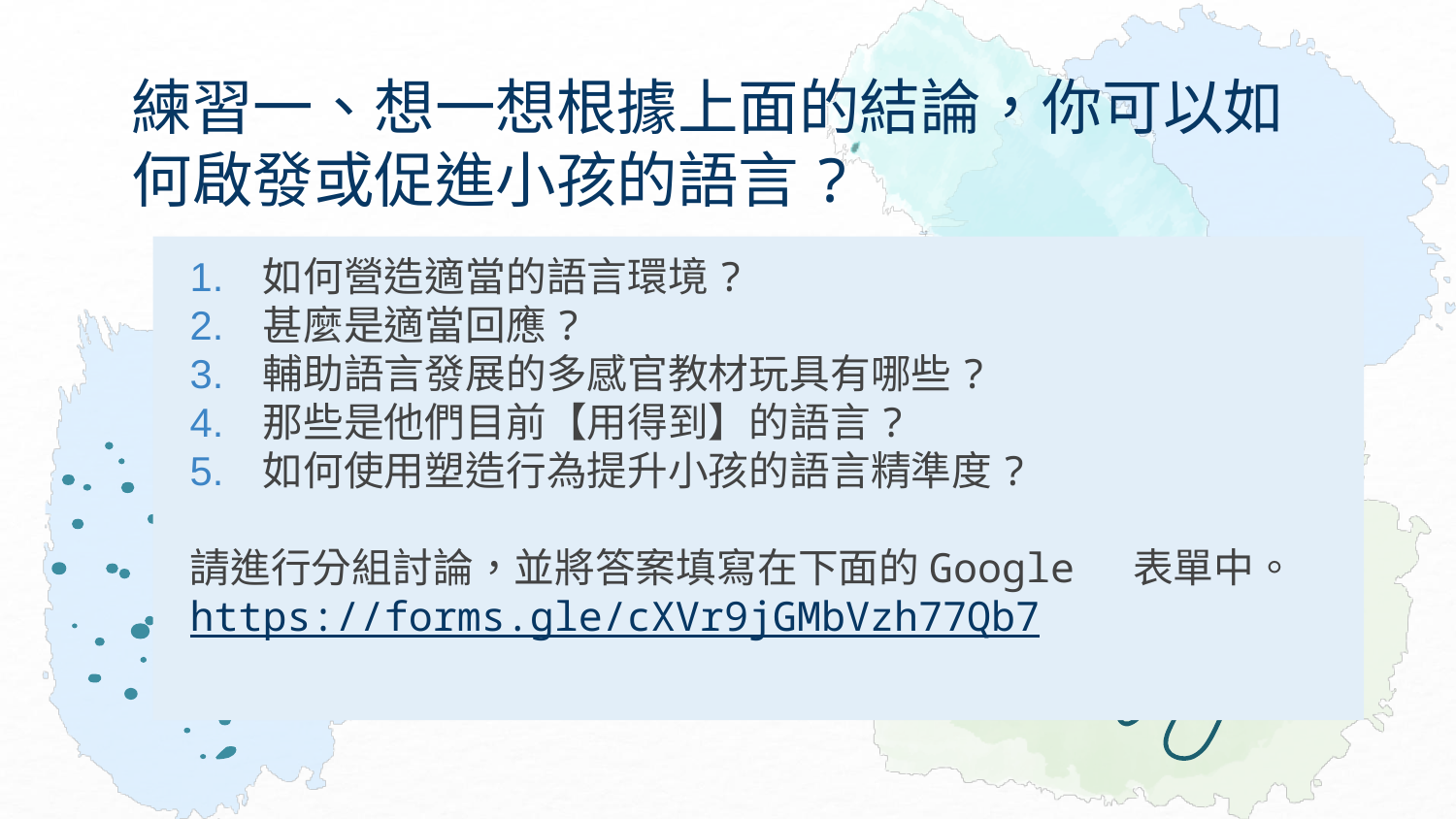

# 練習一、想一想根據上面的結論，你可以如何啟發或促進小孩的語言?
如何營造適當的語言環境?
甚麼是適當回應?
輔助語言發展的多感官教材玩具有哪些?
那些是他們目前【用得到】的語言?
如何使用塑造行為提升小孩的語言精準度?

請進行分組討論，並將答案填寫在下面的Google  表單中。
https://forms.gle/cXVr9jGMbVzh77Qb7